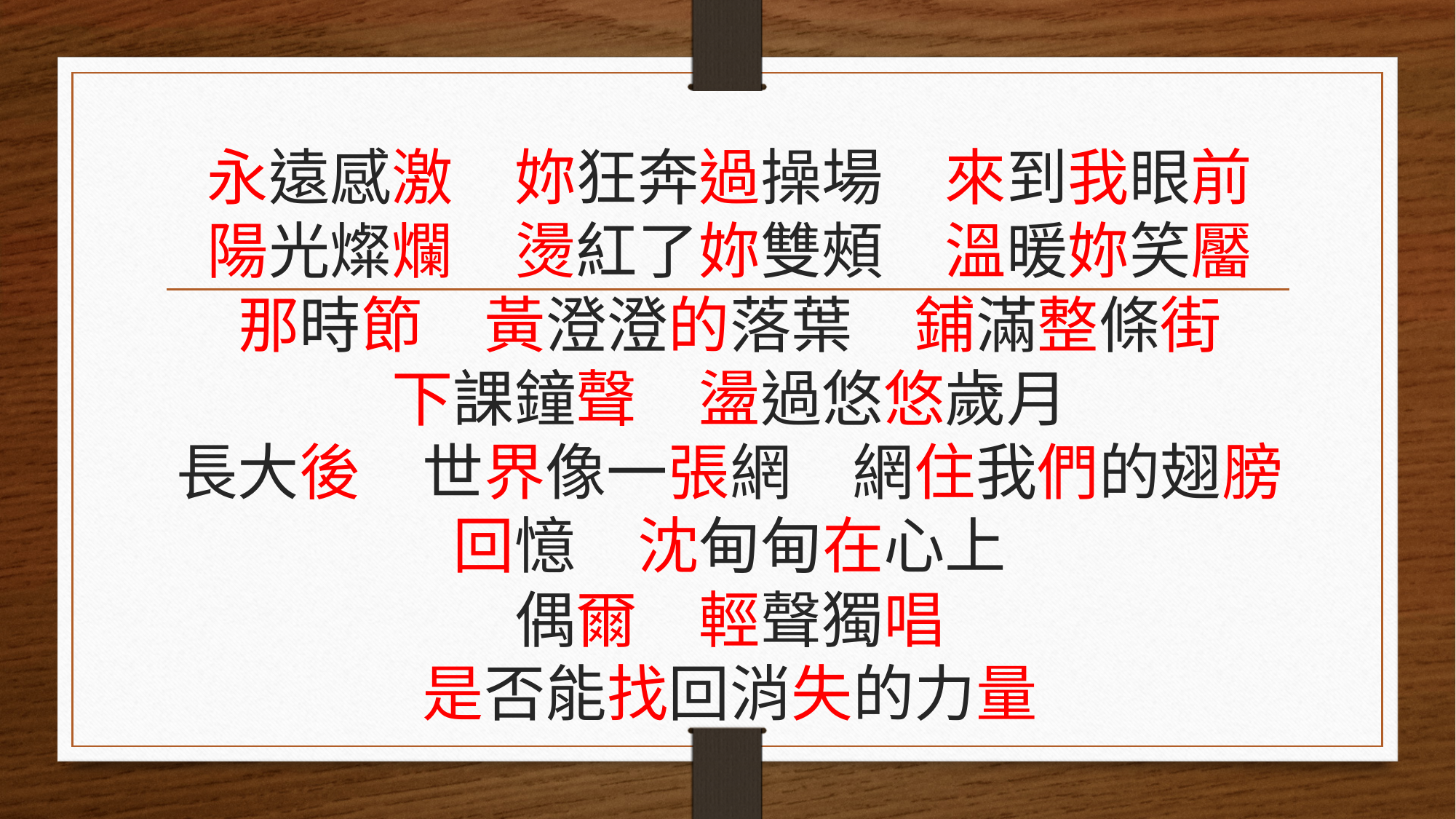

# 永遠感激　妳狂奔過操場　來到我眼前 陽光燦爛　燙紅了妳雙頰　溫暖妳笑靨 那時節　黃澄澄的落葉　鋪滿整條街 下課鐘聲　盪過悠悠歲月 長大後　世界像一張網　網住我們的翅膀 回憶　沈甸甸在心上 偶爾　輕聲獨唱 是否能找回消失的力量